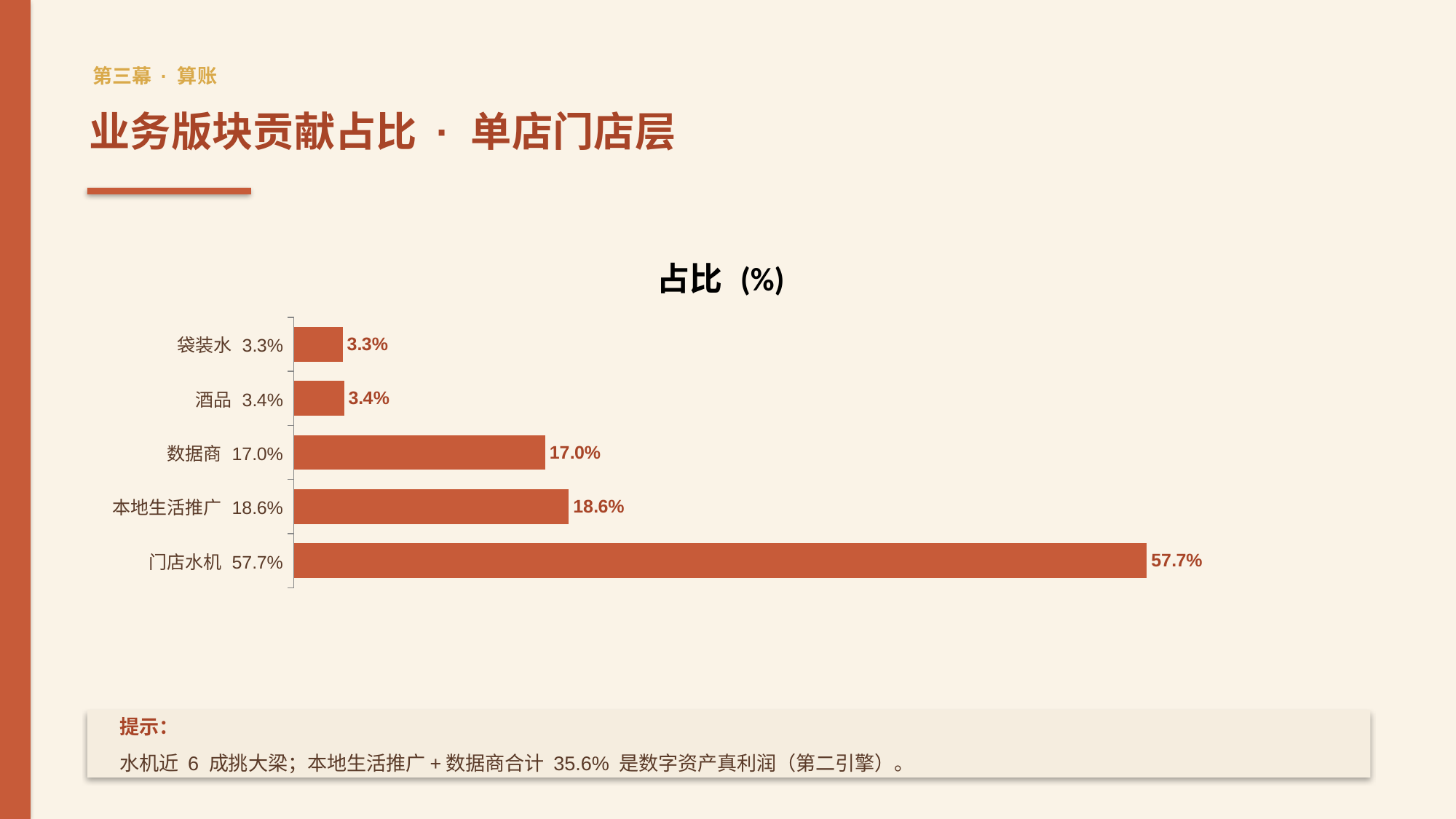

第三幕 · 算账
业务版块贡献占比 · 单店门店层

### Chart

| Category | 占比 (%) |
|---|---|
| 门店水机 57.7% | 57.7 |
| 本地生活推广 18.6% | 18.6 |
| 数据商 17.0% | 17.0 |
| 酒品 3.4% | 3.4 |
| 袋装水 3.3% | 3.3 |
提示：
水机近 6 成挑大梁；本地生活推广+数据商合计 35.6% 是数字资产真利润（第二引擎）。